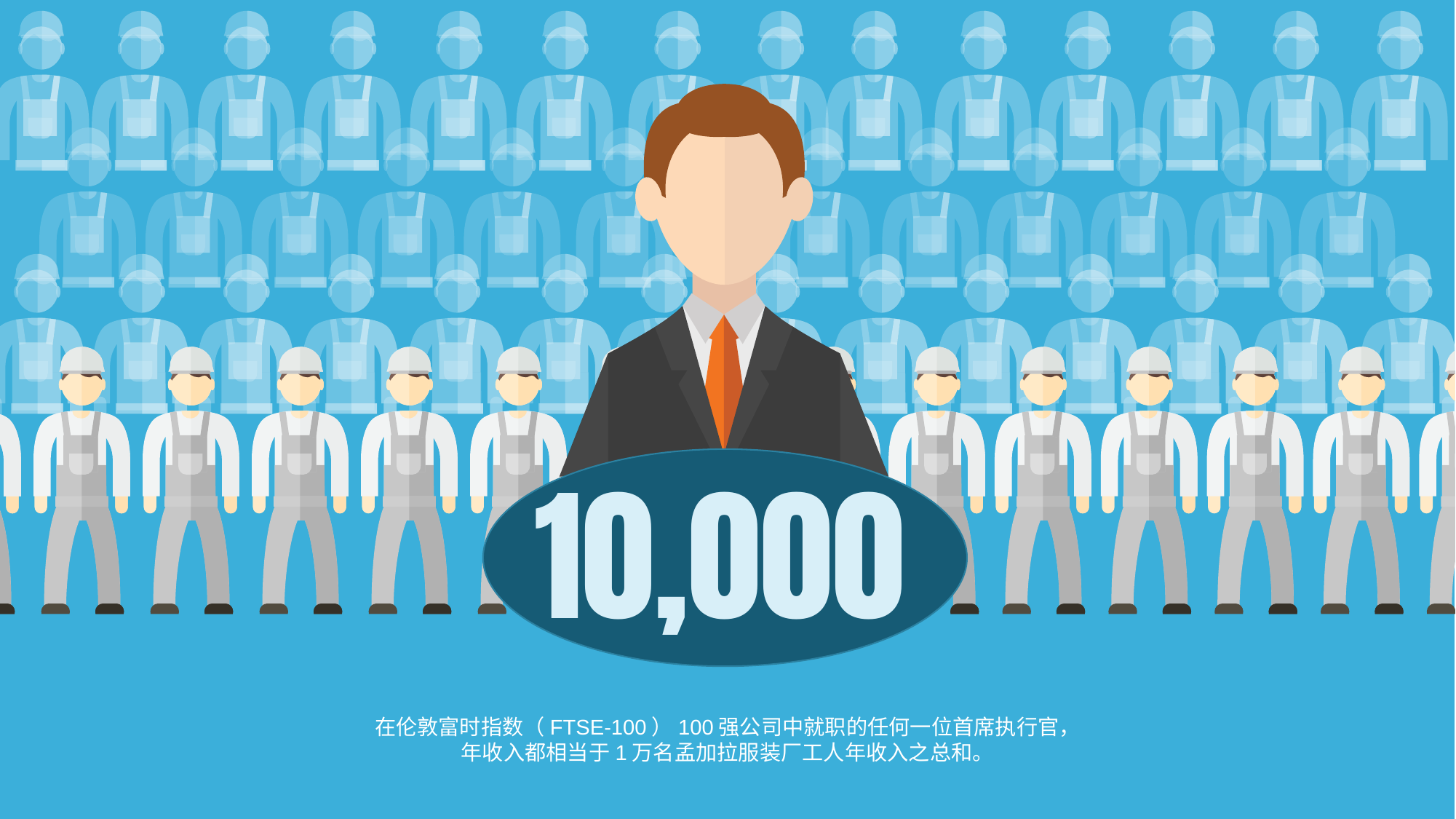

10,000
在伦敦富时指数（FTSE-100）100强公司中就职的任何一位首席执行官，
年收入都相当于1万名孟加拉服装厂工人年收入之总和。